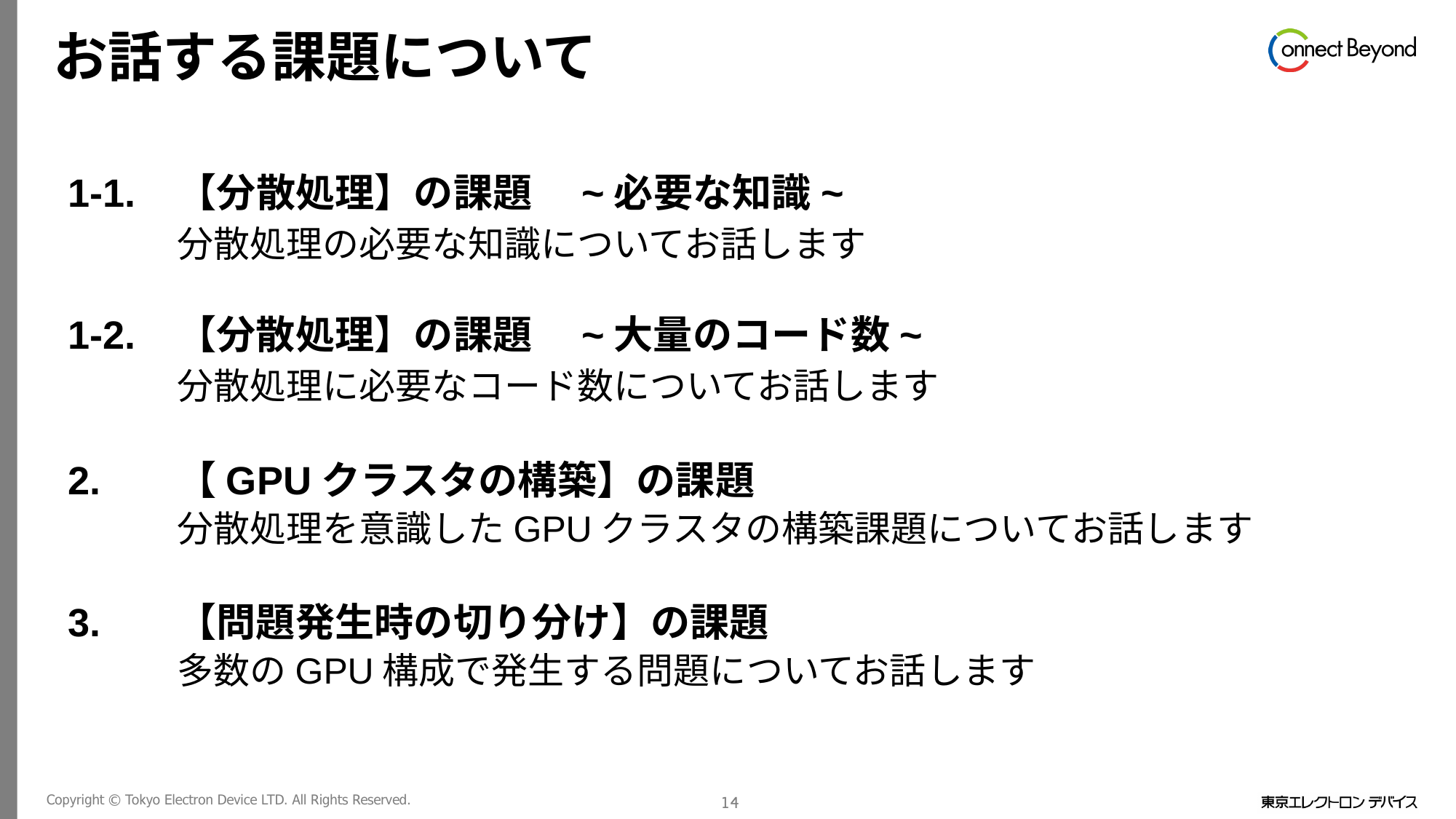

# お話する課題について
1-1.	【分散処理】の課題　~必要な知識~
	分散処理の必要な知識についてお話します

1-2.	【分散処理】の課題　~大量のコード数~
	分散処理に必要なコード数についてお話します

2.	【GPUクラスタの構築】の課題
	分散処理を意識したGPUクラスタの構築課題についてお話します

3.	【問題発生時の切り分け】の課題
	多数のGPU構成で発生する問題についてお話します